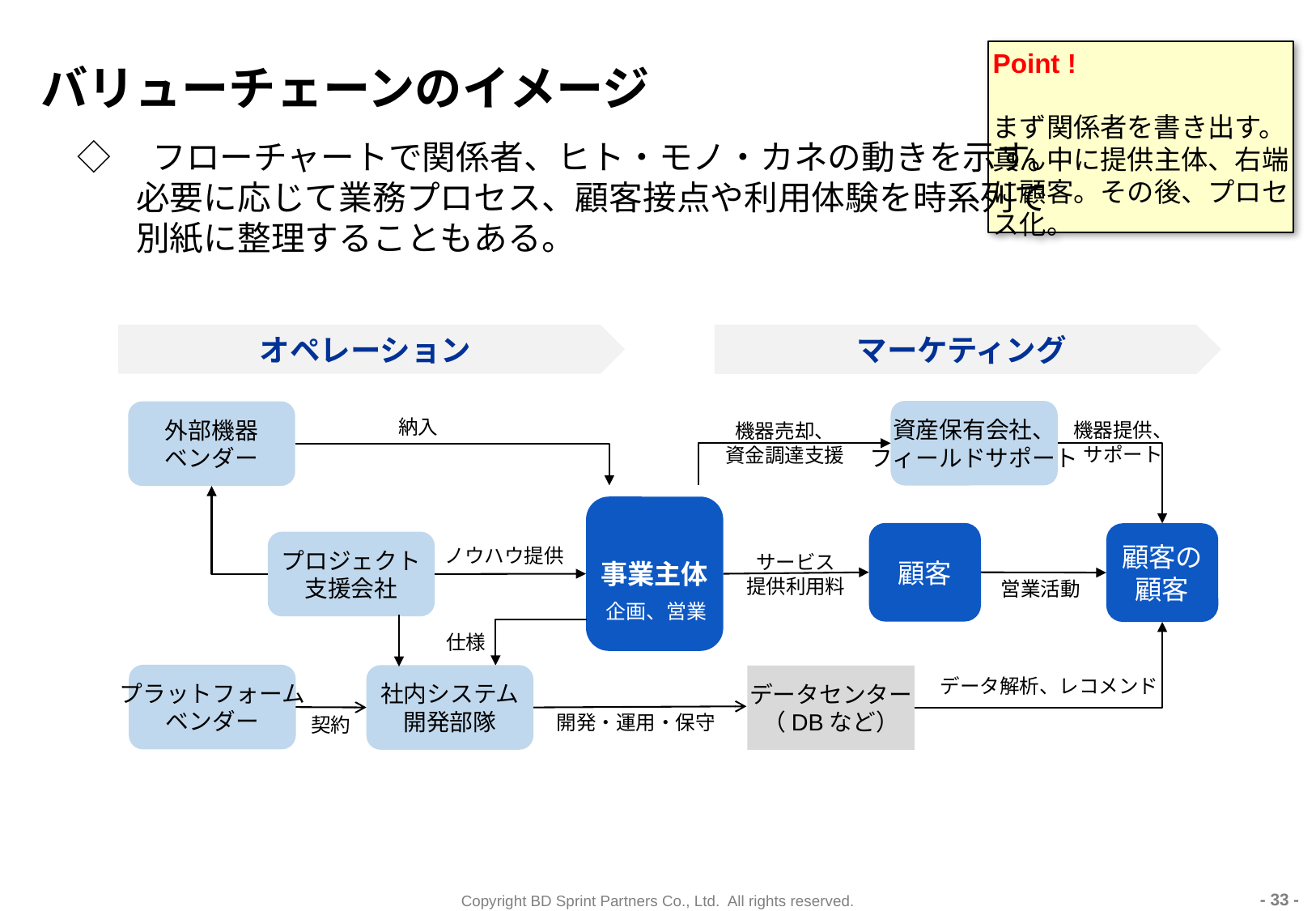

# バリューチェーンのイメージ
Point !

まず関係者を書き出す。真ん中に提供主体、右端に顧客。その後、プロセス化。
◇　フローチャートで関係者、ヒト・モノ・カネの動きを示す。
必要に応じて業務プロセス、顧客接点や利用体験を時系列で
別紙に整理することもある。
オペレーション
マーケティング
資産保有会社、
フィールドサポート
外部機器
ベンダー
納入
機器提供、
サポート
機器売却、
資金調達支援

事業主体
顧客
顧客の
顧客
プロジェクト
支援会社

ノウハウ提供
サービス
提供利用料

営業活動
企画、営業
仕様
プラットフォーム
ベンダー

社内システム
開発部隊

データセンター
（DBなど）

データ解析、レコメンド
開発・運用・保守
契約